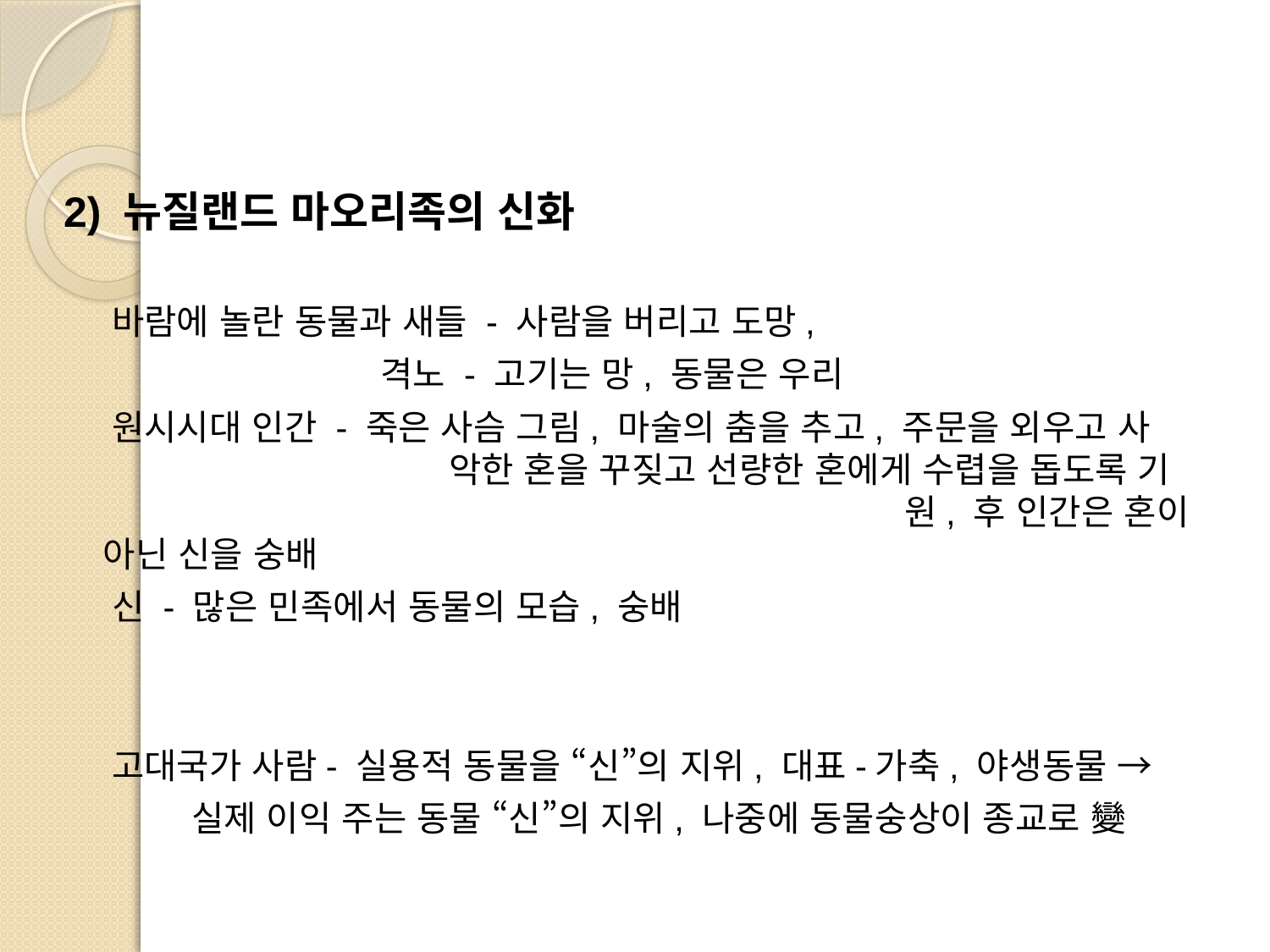

2) 뉴질랜드 마오리족의 신화

    바람에 놀란 동물과 새들 - 사람을 버리고 도망,
                               격노 - 고기는 망, 동물은 우리
    원시시대 인간 - 죽은 사슴 그림, 마술의 춤을 추고, 주문을 외우고 사 	                      악한 혼을 꾸짖고 선량한 혼에게 수렵을 돕도록 기 	                         				    원, 후 인간은 혼이 아닌 신을 숭배
    신 - 많은 민족에서 동물의 모습, 숭배

    고대국가 사람- 실용적 동물을 “신”의 지위, 대표-가축, 야생동물 →
            실제 이익 주는 동물 “신”의 지위, 나중에 동물숭상이 종교로 變